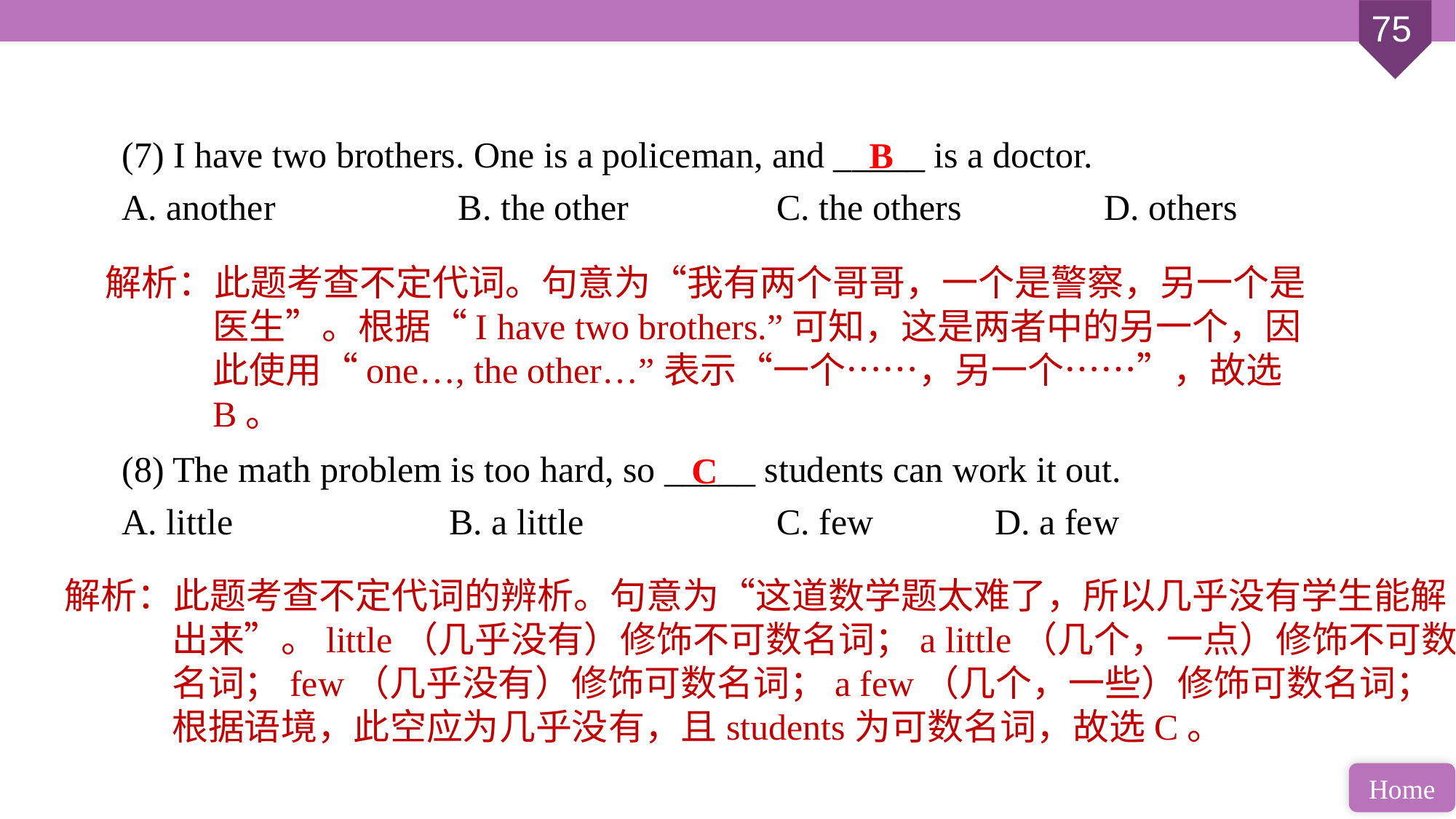

(7) I have two brothers. One is a policeman, and _____ is a doctor.
A. another		 B. the other 		C. the others 		D. others

(8) The math problem is too hard, so _____ students can work it out.
A. little 		B. a little 		C. few 		D. a few
B
解析：此题考查不定代词。句意为“我有两个哥哥，一个是警察，另一个是医生”。根据“I have two brothers.”可知，这是两者中的另一个，因此使用“one…, the other…”表示“一个……，另一个……”，故选B。
C
解析：此题考查不定代词的辨析。句意为“这道数学题太难了，所以几乎没有学生能解出来”。little（几乎没有）修饰不可数名词；a little（几个，一点）修饰不可数名词；few（几乎没有）修饰可数名词；a few（几个，一些）修饰可数名词；根据语境，此空应为几乎没有，且students为可数名词，故选C。